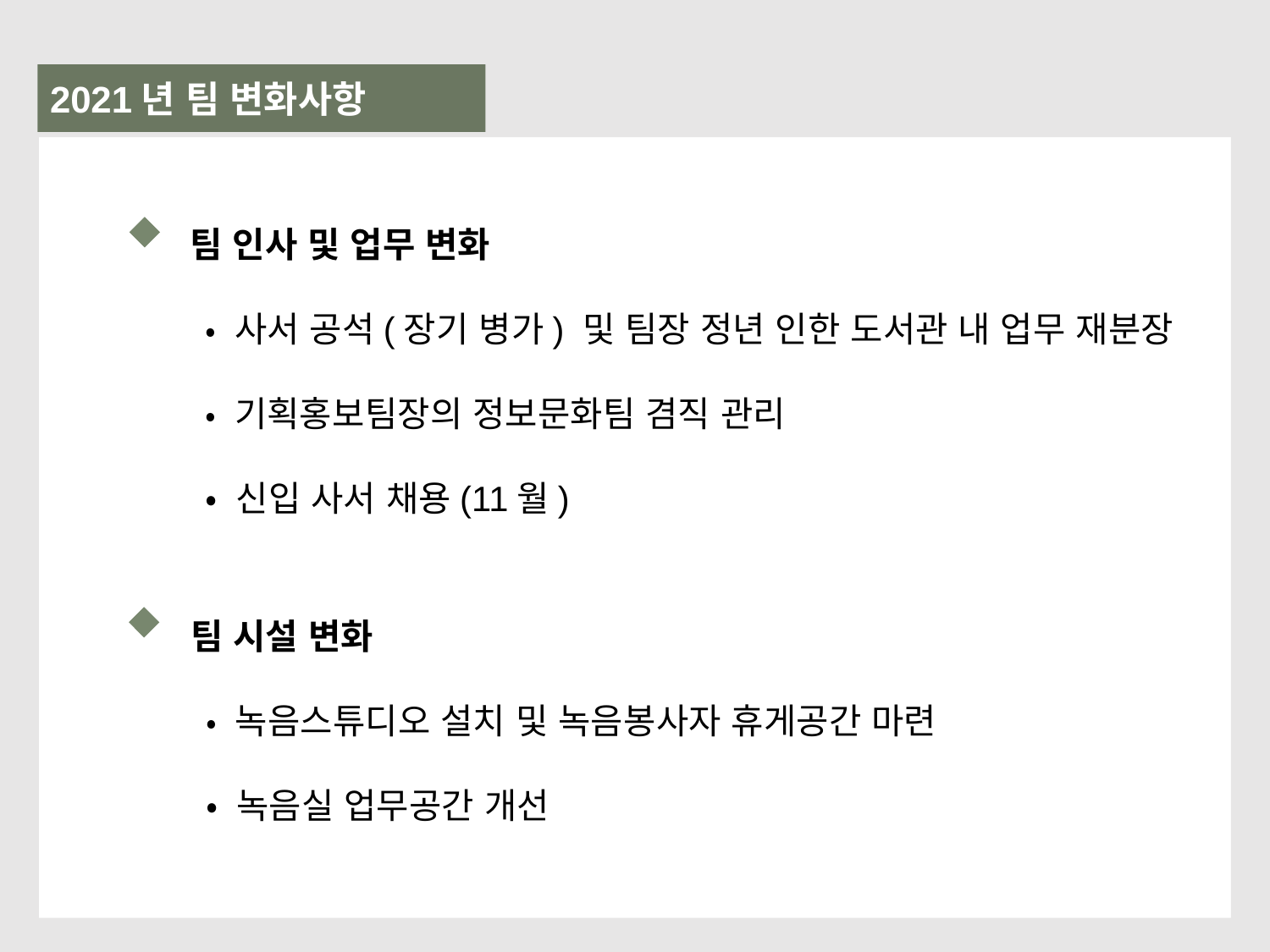

2021년 팀 변화사항
    팀 인사 및 업무 변화
• 사서 공석(장기 병가) 및 팀장 정년 인한 도서관 내 업무 재분장
• 기획홍보팀장의 정보문화팀 겸직 관리
• 신입 사서 채용(11월)

    팀 시설 변화
• 녹음스튜디오 설치 및 녹음봉사자 휴게공간 마련
• 녹음실 업무공간 개선